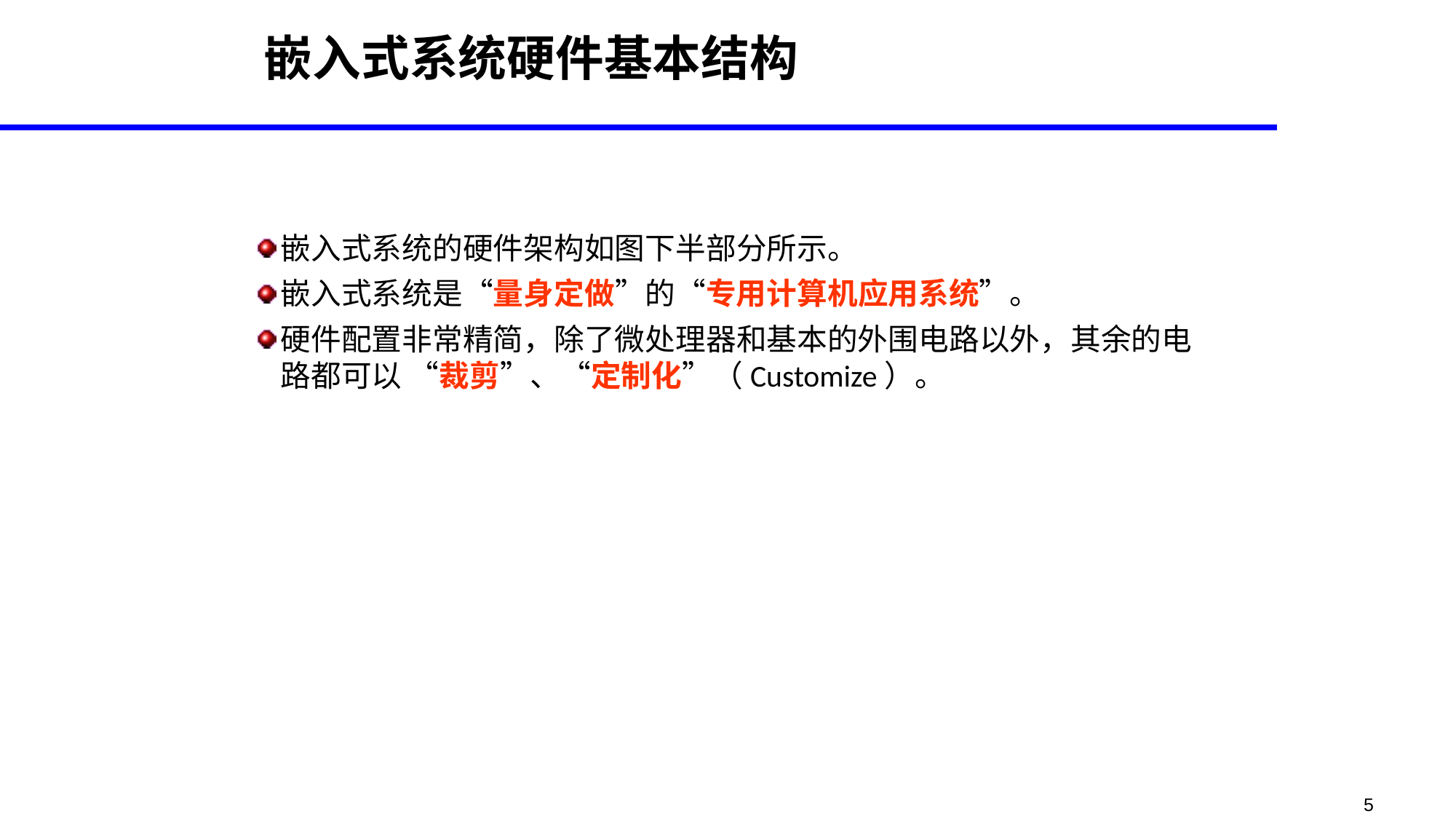

嵌入式系统硬件基本结构
嵌入式系统的硬件架构如图下半部分所示。
嵌入式系统是“量身定做”的“专用计算机应用系统”。
硬件配置非常精简，除了微处理器和基本的外围电路以外，其余的电路都可以 “裁剪”、“定制化”（Customize）。
5